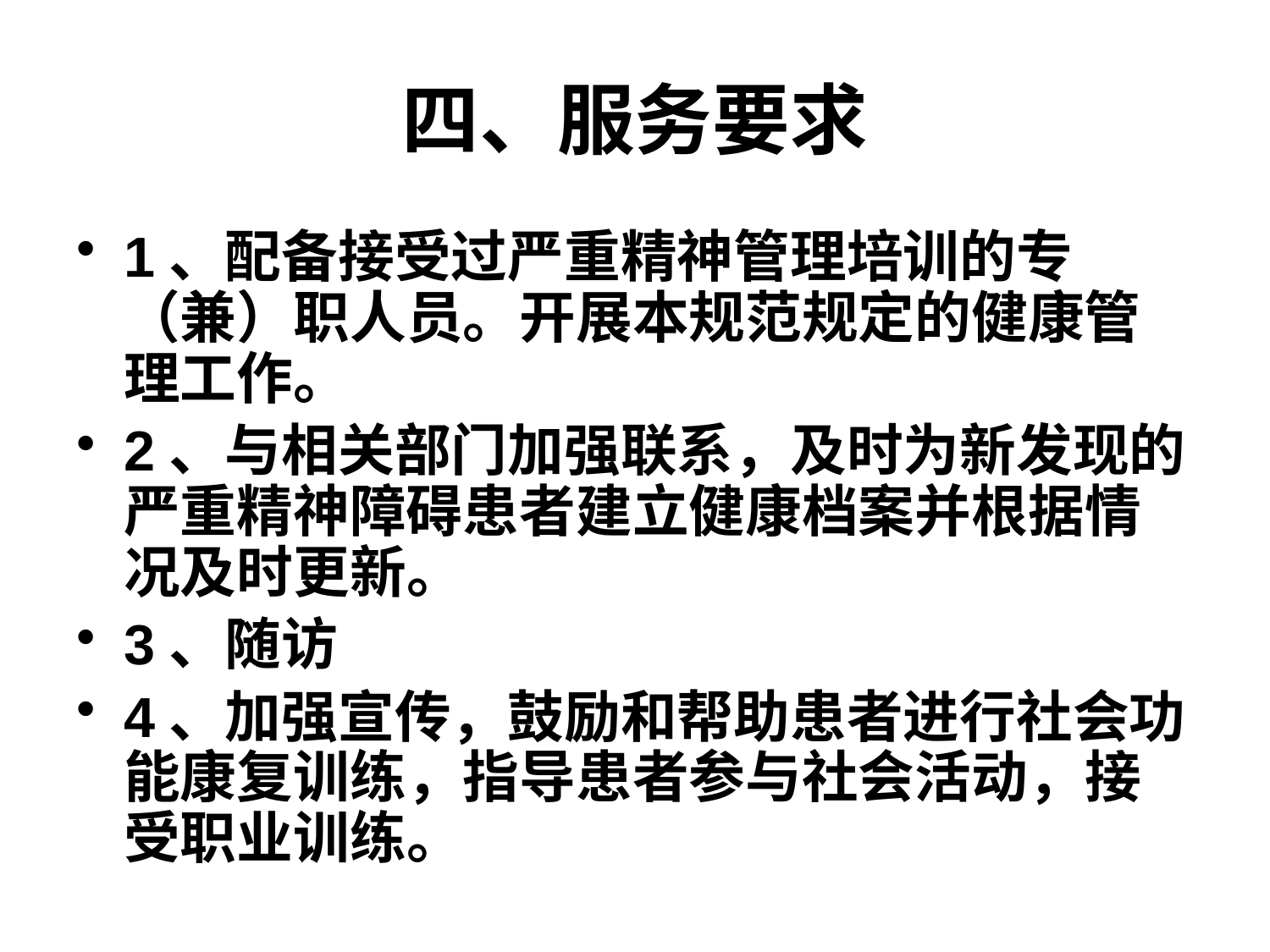

# 四、服务要求
1、配备接受过严重精神管理培训的专（兼）职人员。开展本规范规定的健康管理工作。
2、与相关部门加强联系，及时为新发现的严重精神障碍患者建立健康档案并根据情况及时更新。
3、随访
4、加强宣传，鼓励和帮助患者进行社会功能康复训练，指导患者参与社会活动，接受职业训练。